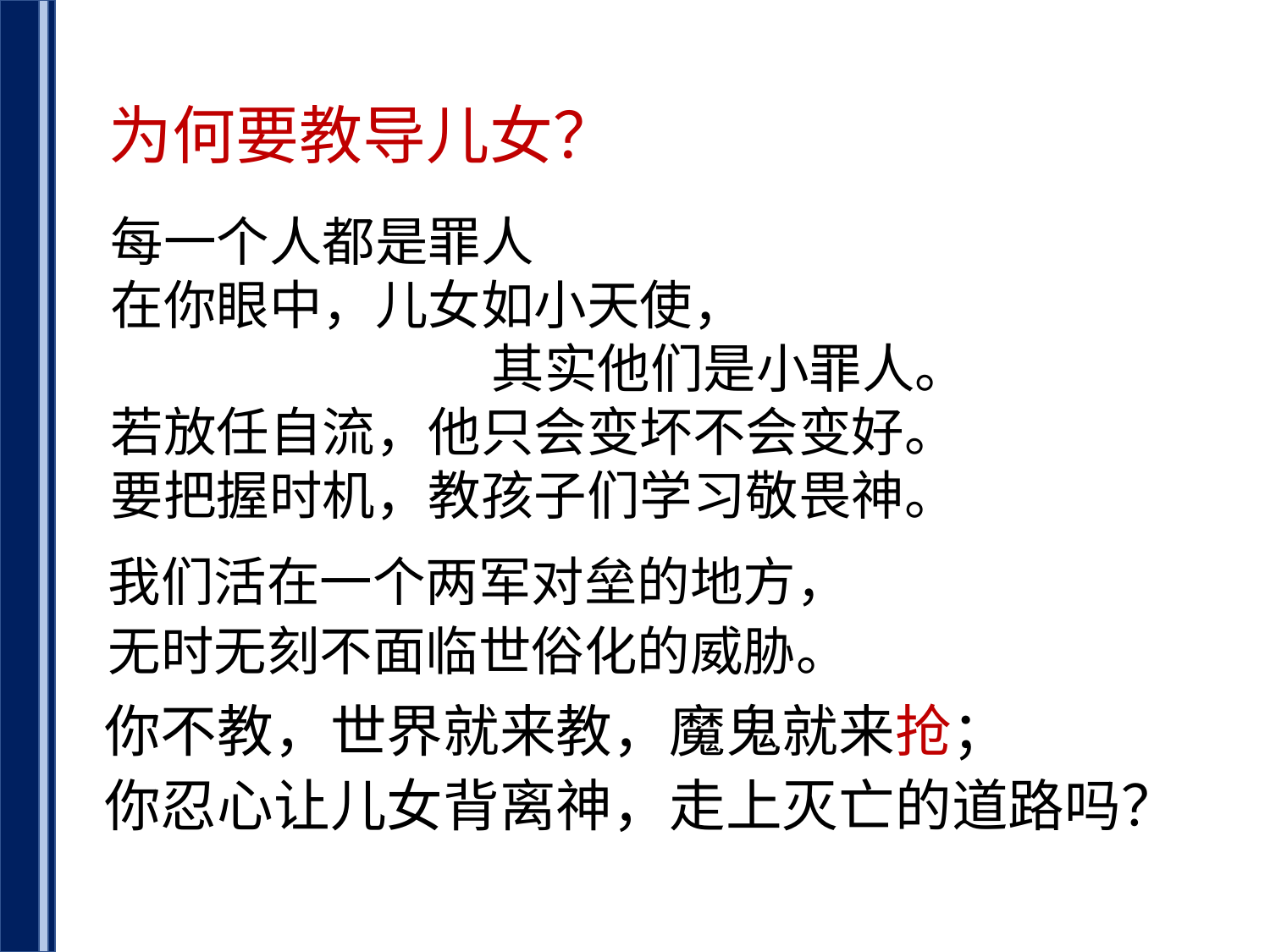

为何要教导儿女？
每一个人都是罪人
在你眼中，儿女如小天使，
			其实他们是小罪人。
若放任自流，他只会变坏不会变好。
要把握时机，教孩子们学习敬畏神。
我们活在一个两军对垒的地方，
无时无刻不面临世俗化的威胁。
你不教，世界就来教，魔鬼就来抢；
你忍心让儿女背离神，走上灭亡的道路吗？